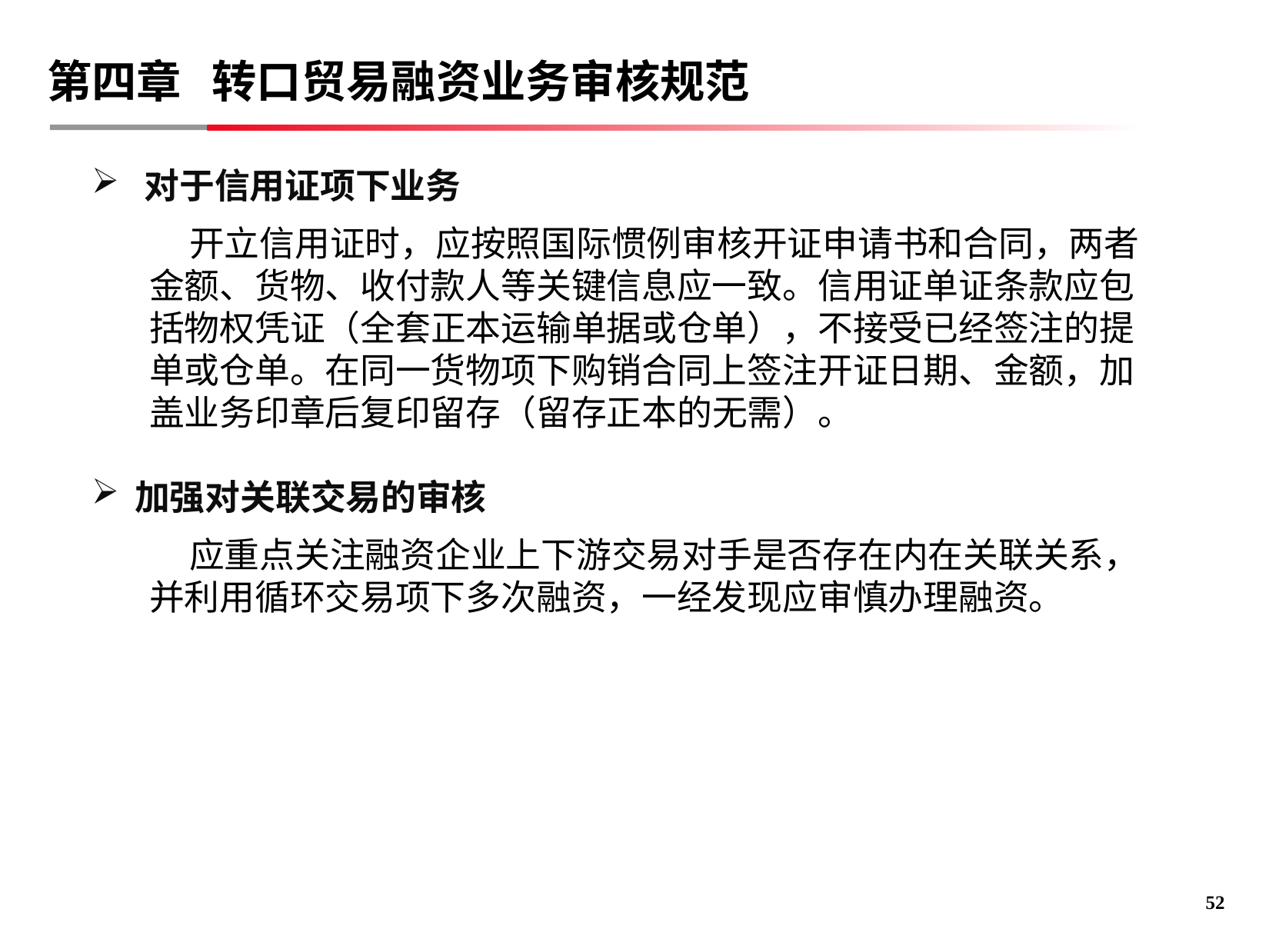

第四章   转口贸易融资业务审核规范
  对于信用证项下业务

    开立信用证时，应按照国际惯例审核开证申请书和合同，两者金额、货物、收付款人等关键信息应一致。信用证单证条款应包括物权凭证（全套正本运输单据或仓单），不接受已经签注的提单或仓单。在同一货物项下购销合同上签注开证日期、金额，加盖业务印章后复印留存（留存正本的无需）。

加强对关联交易的审核

    应重点关注融资企业上下游交易对手是否存在内在关联关系，并利用循环交易项下多次融资，一经发现应审慎办理融资。

52